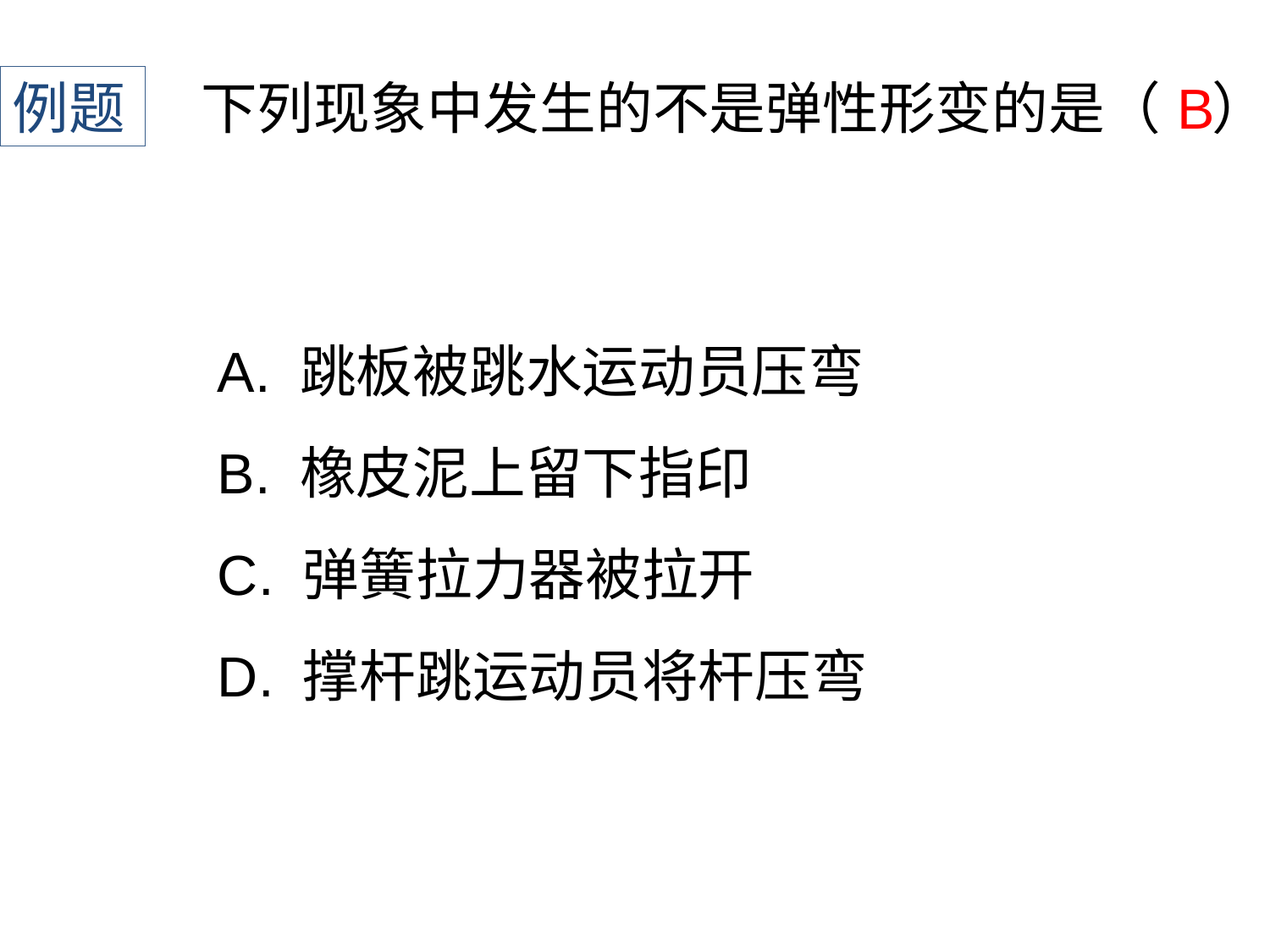

例题
﻿下列现象中发生的不是弹性形变的是（    ）。
B
﻿A. 跳板被跳水运动员压弯
B. 橡皮泥上留下指印
C. 弹簧拉力器被拉开
D. 撑杆跳运动员将杆压弯